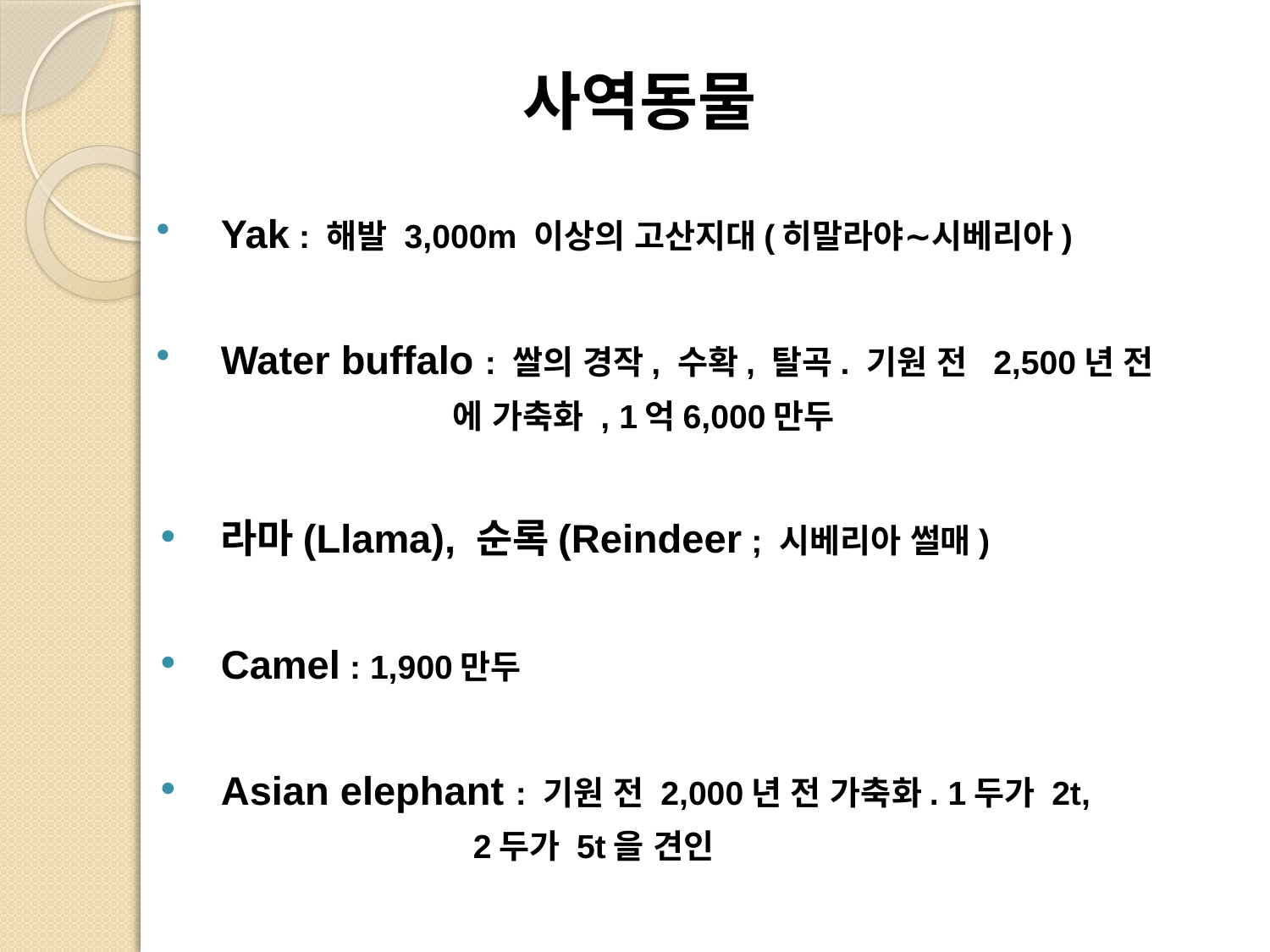

# 사역동물
Yak : 해발 3,000m 이상의 고산지대(히말라야∼시베리아)

Water buffalo : 쌀의 경작, 수확, 탈곡. 기원 전  2,500년 전
                               에 가축화 , 1억6,000만두

라마(Llama), 순록(Reindeer ; 시베리아 썰매)

Camel : 1,900만두

Asian elephant : 기원 전 2,000년 전 가축화. 1두가 2t,
                                  2두가 5t을 견인